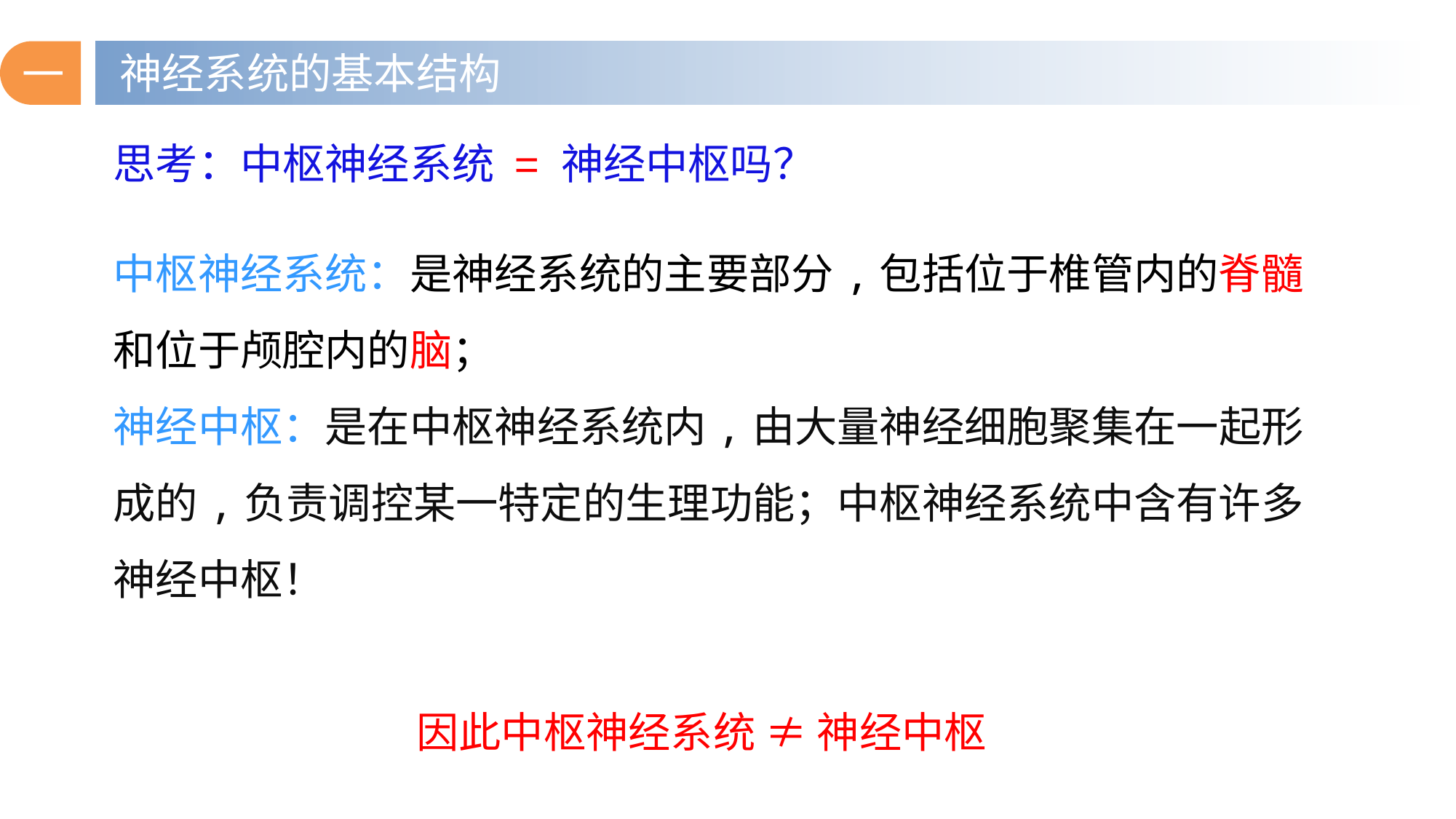

一
神经系统的基本结构
思考：中枢神经系统 = 神经中枢吗？
中枢神经系统：是神经系统的主要部分,包括位于椎管内的脊髓和位于颅腔内的脑；
神经中枢：是在中枢神经系统内,由大量神经细胞聚集在一起形成的,负责调控某一特定的生理功能；中枢神经系统中含有许多神经中枢！

                               因此中枢神经系统 ≠ 神经中枢